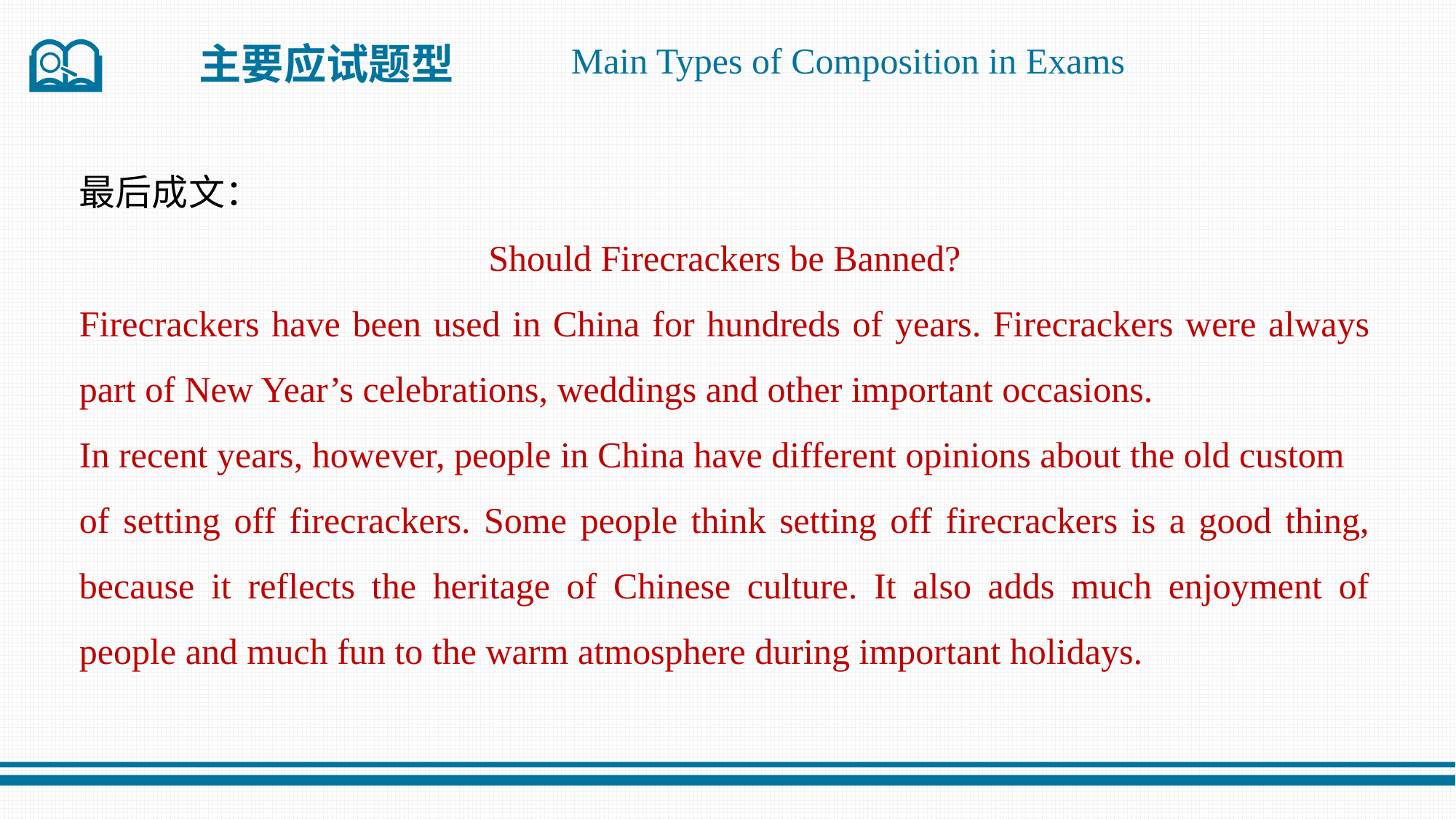

主要应试题型
Main Types of Composition in Exams

最后成文：
Should Firecrackers be Banned?
Firecrackers have been used in China for hundreds of years. Firecrackers were always part of New Year’s celebrations, weddings and other important occasions.
In recent years, however, people in China have different opinions about the old custom
of setting off firecrackers. Some people think setting off firecrackers is a good thing, because it reflects the heritage of Chinese culture. It also adds much enjoyment of people and much fun to the warm atmosphere during important holidays.